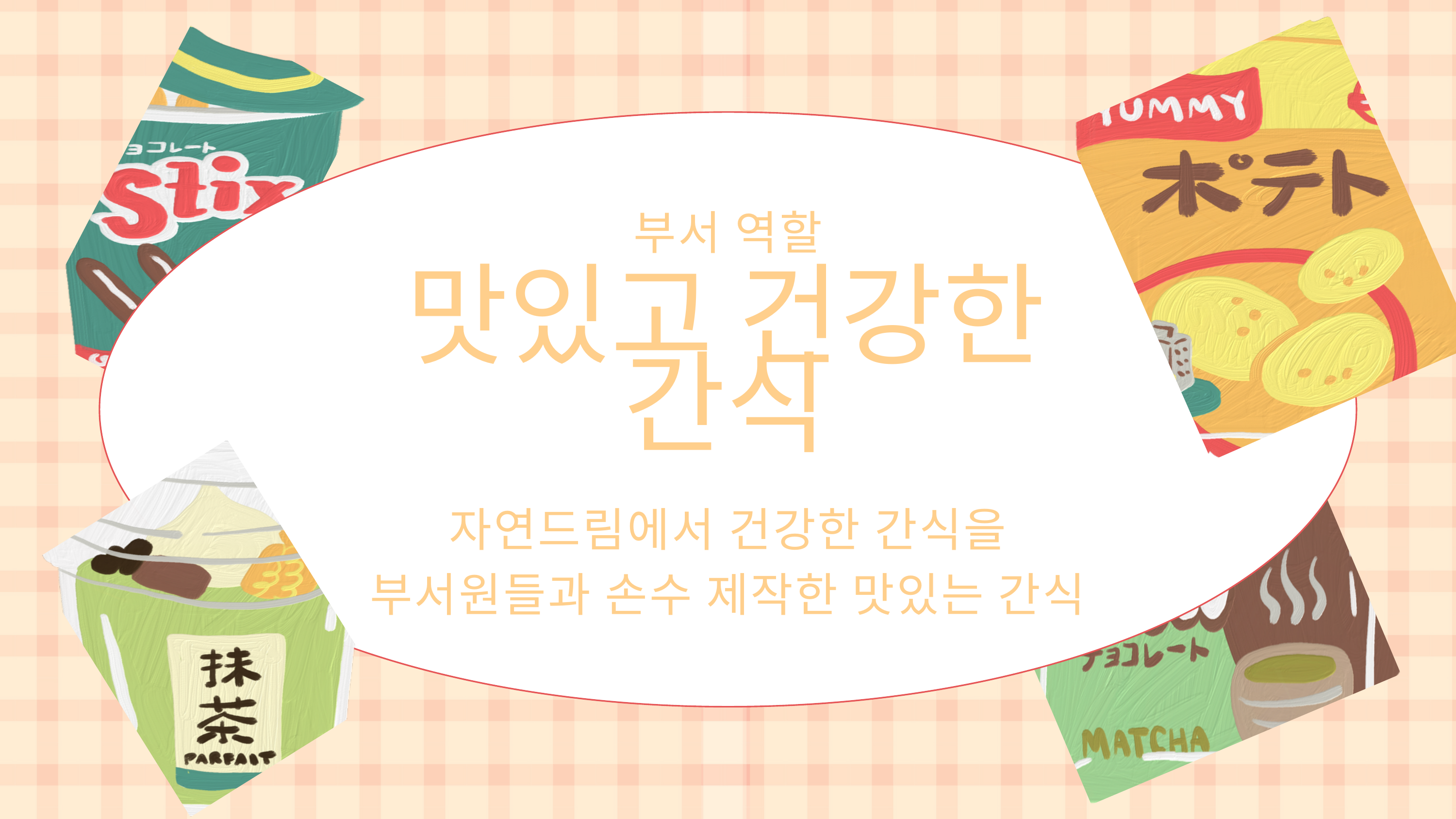

부서 역할
맛있고 건강한 간식

자연드림에서 건강한 간식을
부서원들과 손수 제작한 맛있는 간식